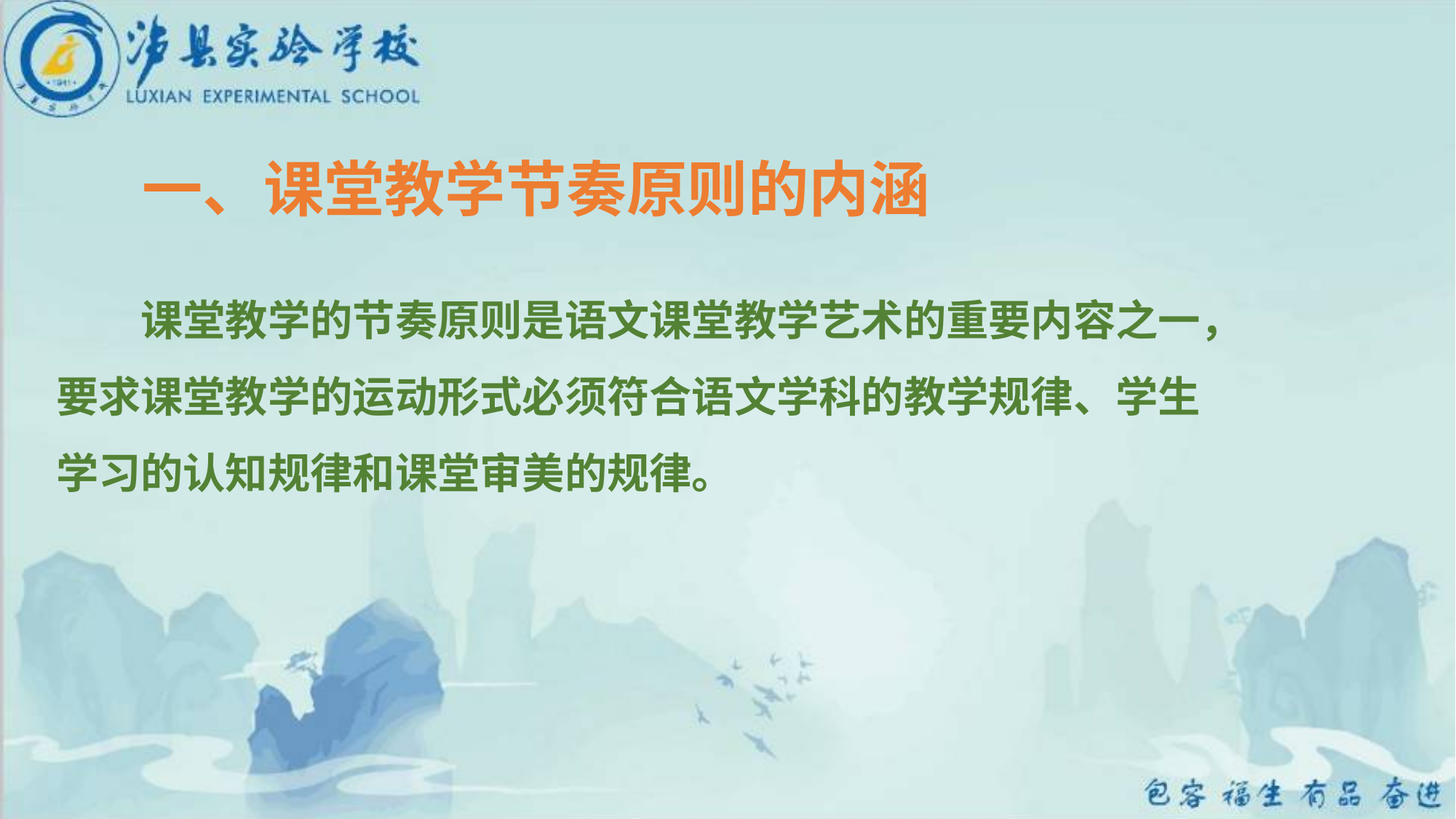

一、课堂教学节奏原则的内涵
　　课堂教学的节奏原则是语文课堂教学艺术的重要内容之一，
要求课堂教学的运动形式必须符合语文学科的教学规律、学生
学习的认知规律和课堂审美的规律。